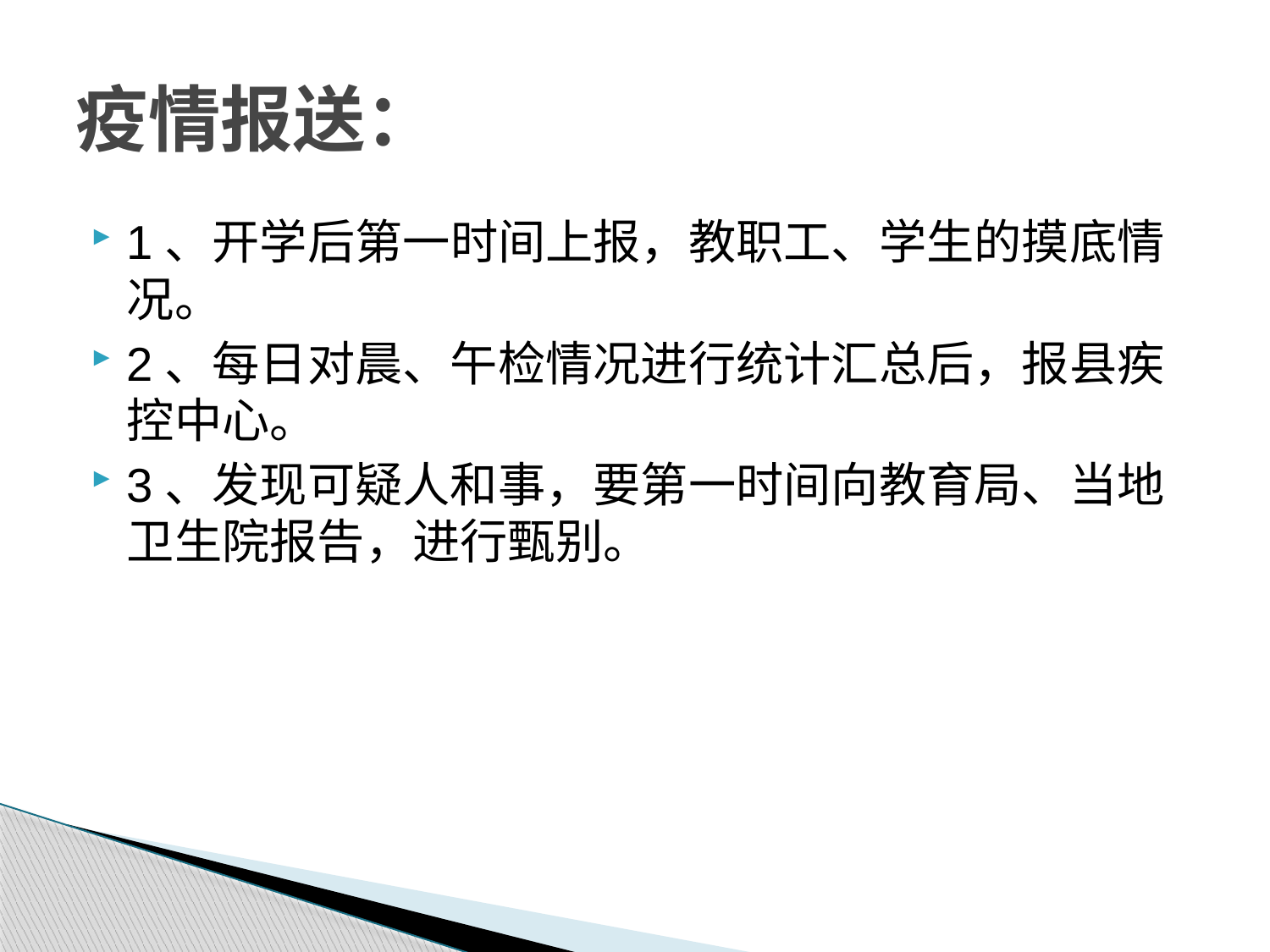

# 疫情报送：
1、开学后第一时间上报，教职工、学生的摸底情况。
2、每日对晨、午检情况进行统计汇总后，报县疾控中心。
3、发现可疑人和事，要第一时间向教育局、当地卫生院报告，进行甄别。